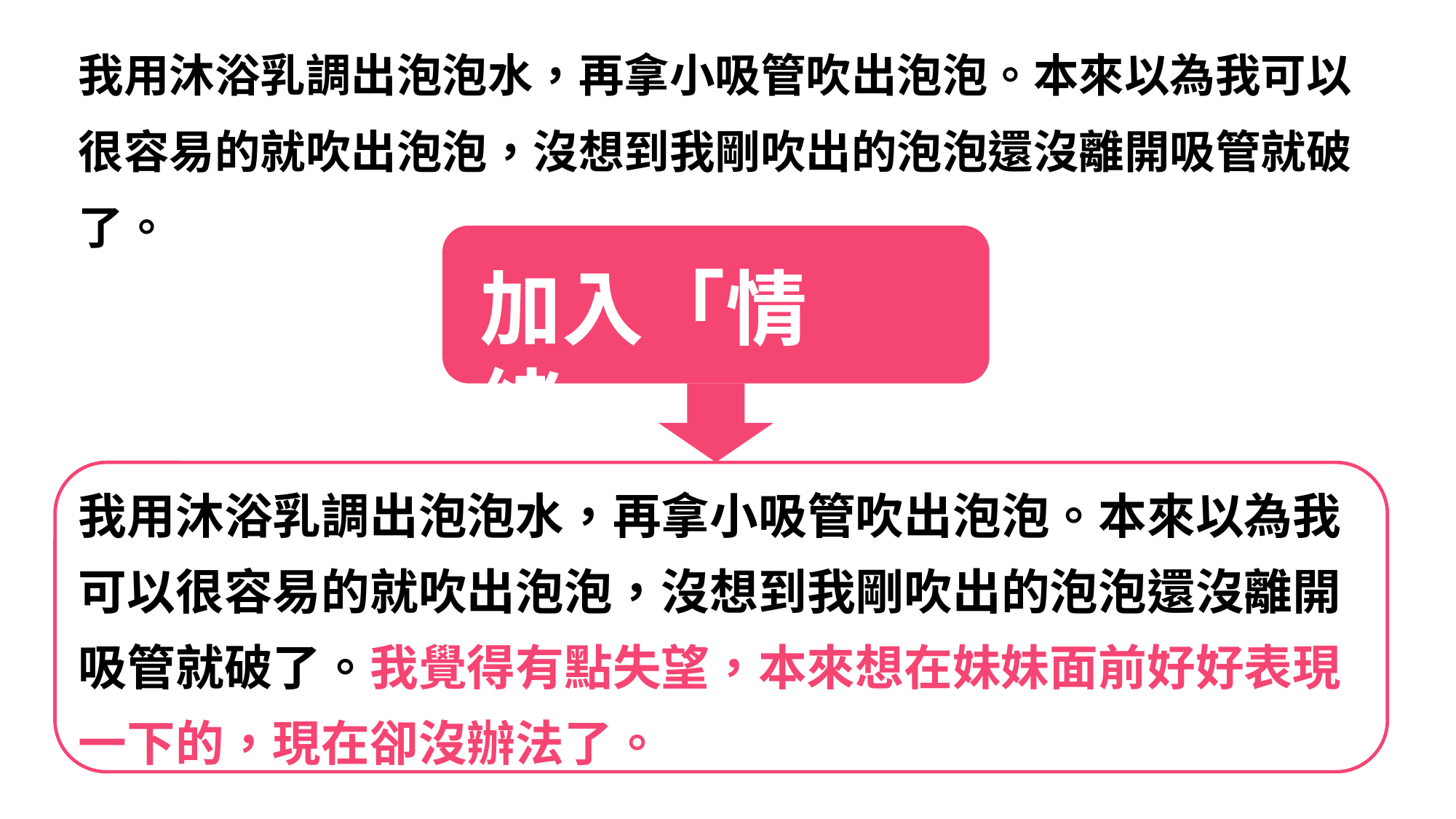

我用沐浴乳調出泡泡水，再拿小吸管吹出泡泡。本來以為我可以很容易的就吹出泡泡，沒想到我剛吹出的泡泡還沒離開吸管就破了。

加入「情緒」

我用沐浴乳調出泡泡水，再拿小吸管吹出泡泡。本來以為我可以很容易的就吹出泡泡，沒想到我剛吹出的泡泡還沒離開吸管就破了。我覺得有點失望，本來想在妹妹面前好好表現一下的，現在卻沒辦法了。